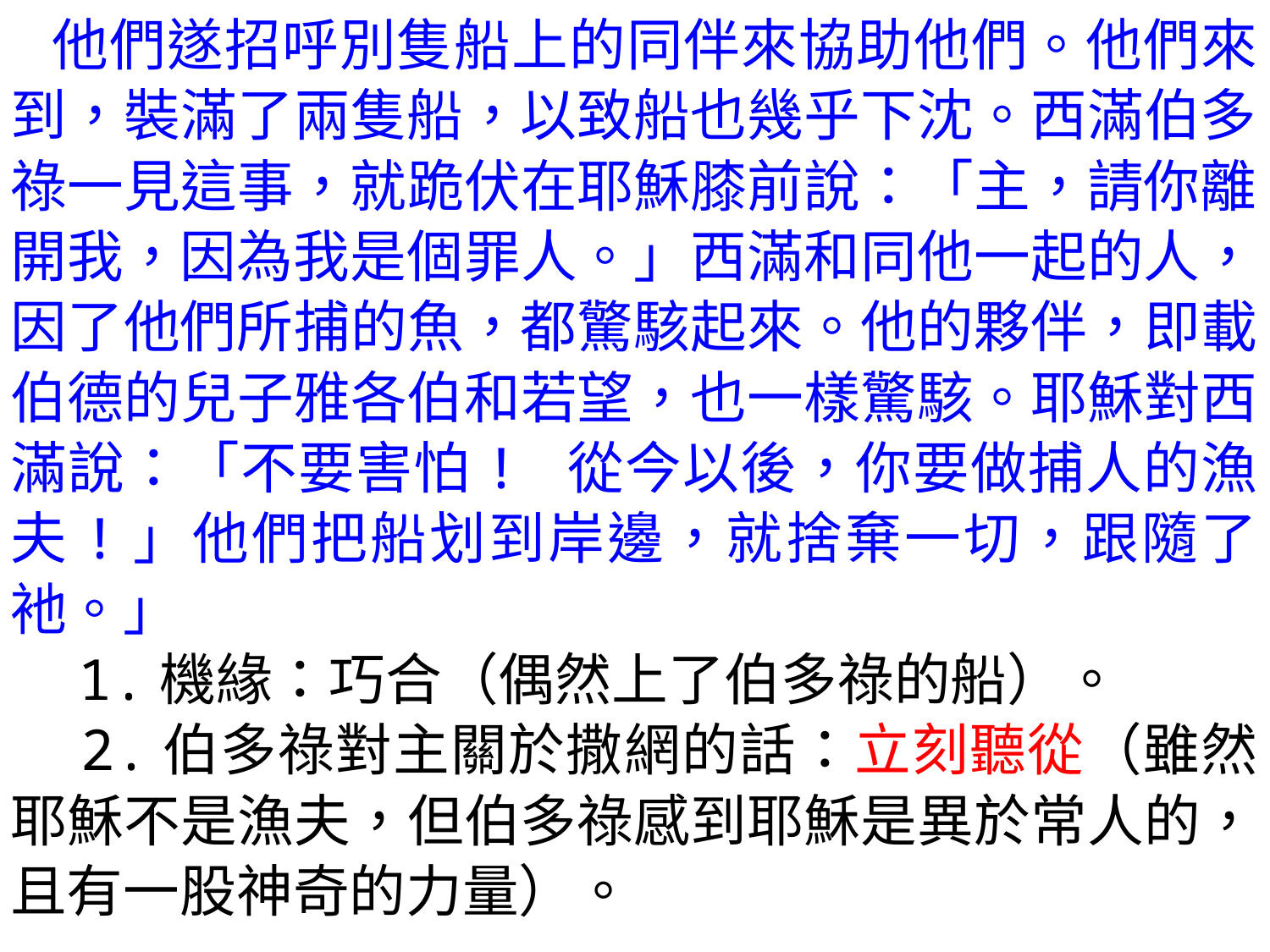

他們遂招呼別隻船上的同伴來協助他們。他們來到，裝滿了兩隻船，以致船也幾乎下沈。西滿伯多祿一見這事，就跪伏在耶穌膝前說：「主，請你離開我，因為我是個罪人。」西滿和同他一起的人，因了他們所捕的魚，都驚駭起來。他的夥伴，即載伯德的兒子雅各伯和若望，也一樣驚駭。耶穌對西滿說：「不要害怕! 從今以後，你要做捕人的漁夫!」他們把船划到岸邊，就捨棄一切，跟隨了衪。」
  1.機緣：巧合（偶然上了伯多祿的船）。
  2.伯多祿對主關於撒網的話：立刻聽從（雖然耶穌不是漁夫，但伯多祿感到耶穌是異於常人的，且有一股神奇的力量）。